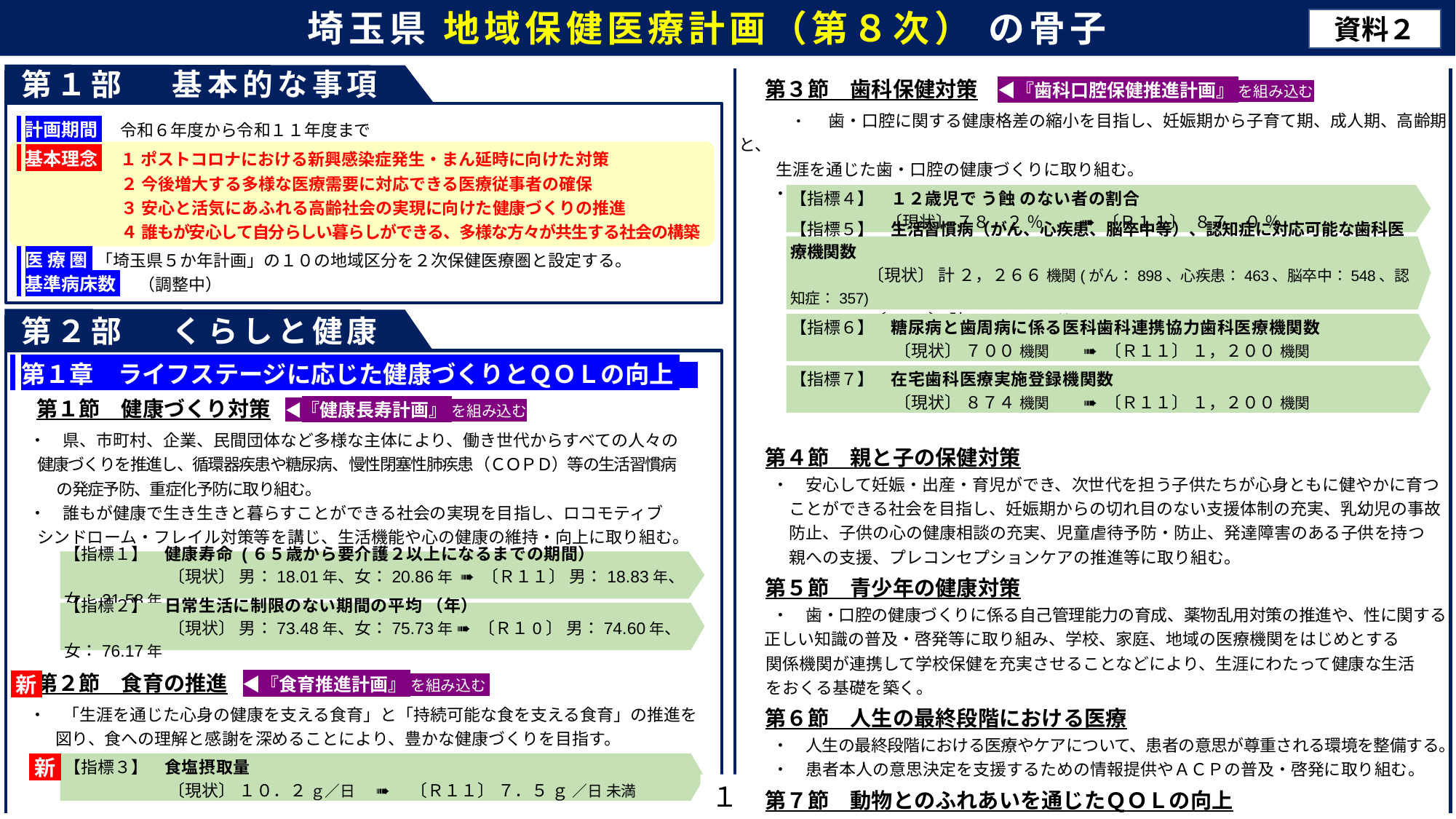

埼玉県 地域保健医療計画（第８次） の骨子
資料２

　 第３節　歯科保健対策    ◀『歯科口腔保健推進計画』 を組み込む
 　　　・　  歯・口腔に関する健康格差の縮小を目指し、妊娠期から子育て期、成人期、高齢期と、
　 　生涯を通じた歯・口腔の健康づくりに取り組む。
　　・　医科・歯科連携を推進し、高齢者等に対する診療体制を確保する。

　 第４節　親と子の保健対策
　　・　安心して妊娠・出産・育児ができ、次世代を担う子供たちが心身ともに健やかに育つ
　　　ことができる社会を目指し、妊娠期からの切れ目のない支援体制の充実、乳幼児の事故
　　　防止、子供の心の健康相談の充実、児童虐待予防・防止、発達障害のある子供を持つ
　　　親への支援、プレコンセプションケアの推進等に取り組む。
　 第５節　青少年の健康対策
　　・　歯・口腔の健康づくりに係る自己管理能力の育成、薬物乱用対策の推進や、性に関する
      正しい知識の普及・啓発等に取り組み、学校、家庭、地域の医療機関をはじめとする
      関係機関が連携して学校保健を充実させることなどにより、生涯にわたって健康な生活
      をおくる基礎を築く。
　 第６節　人生の最終段階における医療
　　・　人生の最終段階における医療やケアについて、患者の意思が尊重される環境を整備する。
　　・　患者本人の意思決定を支援するための情報提供やＡＣＰの普及・啓発に取り組む。
　 第７節　動物とのふれあいを通じたＱＯＬの向上
　  ・　動物とのふれあいを通じ、癒しや安らぎを感じ心身ともに健康な社会づくりを推進する。
第１部　 基本的な事項
 計画期間 　令和６年度から令和１１年度まで
 基本理念 　１ ポストコロナにおける新興感染症発生・まん延時に向けた対策
　　　　　　 ２ 今後増大する多様な医療需要に対応できる医療従事者の確保
　　　　　　 ３ 安心と活気にあふれる高齢社会の実現に向けた健康づくりの推進
　　　　　　 ４ 誰もが安心して自分らしい暮らしができる、多様な方々が共生する社会の構築
 医 療 圏  「埼玉県５か年計画」の１０の地域区分を２次保健医療圏と設定する。
 基準病床数 　（調整中）

【指標４】　１２歳児で う蝕 のない者の割合
　　　　　   〔現状〕 ７８．２ ％　 　➠  〔Ｒ１１〕  ８７．０ ％
【指標５】　生活習慣病（がん、心疾患、脳卒中等）、認知症に対応可能な歯科医療機関数
　　　       〔現状〕 計 ２，２６６ 機関(がん：898、心疾患：463、脳卒中：548、認知症：357)
　　　  ➠  〔Ｒ11〕 計 ３，６００ 機関
第２部　 くらしと健康
 第１章　ライフステージに応じた健康づくりとＱＯＬの向上
　 第１節　健康づくり対策   ◀『健康長寿計画』 を組み込む
    ・　県、市町村、企業、民間団体など多様な主体により、働き世代からすべての人々の
      健康づくりを推進し、循環器疾患や糖尿病、慢性閉塞性肺疾患（ＣＯＰＤ）等の生活習慣病
　　　の発症予防、重症化予防に取り組む。
    ・　誰もが健康で生き生きと暮らすことができる社会の実現を目指し、ロコモティブ
      シンドローム・フレイル対策等を講じ、生活機能や心の健康の維持・向上に取り組む。

　 第２節　食育の推進   ◀『食育推進計画』 を組み込む
    ・　「生涯を通じた心身の健康を支える食育」と「持続可能な食を支える食育」の推進を
  　　図り、食への理解と感謝を深めることにより、豊かな健康づくりを目指す。

【指標６】　糖尿病と歯周病に係る医科歯科連携協力歯科医療機関数
　　　　　 　〔現状〕 ７００ 機関　　➠  〔Ｒ１１〕 １，２００ 機関
【指標７】　在宅歯科医療実施登録機関数
　　　　　 　〔現状〕 ８７４ 機関　　➠  〔Ｒ１１〕 １，２００ 機関
【指標１】　健康寿命 (６５歳から要介護２以上になるまでの期間）
　　　　　 　〔現状〕 男：18.01年、女：20.86年  ➠  〔Ｒ１１〕 男：18.83年、女：21.58年
【指標２】　日常生活に制限のない期間の平均 （年）
　　　　　 　〔現状〕 男：73.48年、女：75.73年 ➠  〔Ｒ１0〕 男：74.60年、女：76.17年
新
【指標３】　食塩摂取量
　　　　　 　〔現状〕 １０．２ ｇ／日 　➠ 　〔Ｒ１１〕 ７．５ ｇ ／日 未満
新
１